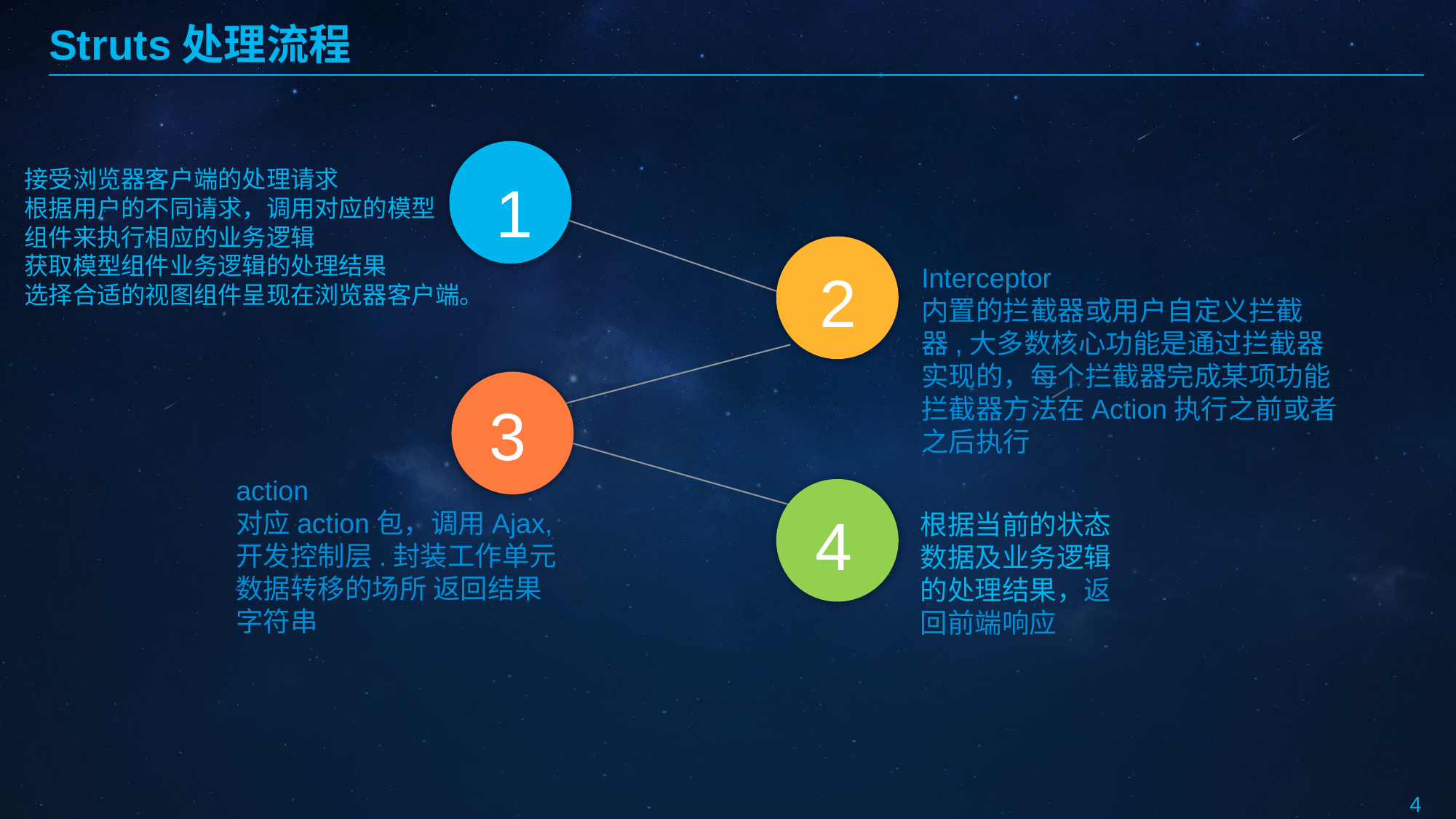

Struts处理流程

接受浏览器客户端的处理请求
根据用户的不同请求，调用对应的模型
组件来执行相应的业务逻辑
获取模型组件业务逻辑的处理结果
选择合适的视图组件呈现在浏览器客户端。
1

2
Interceptor
内置的拦截器或用户自定义拦截器,大多数核心功能是通过拦截器实现的，每个拦截器完成某项功能
拦截器方法在Action执行之前或者之后执行

3

action
对应action包，调用Ajax,开发控制层.封装工作单元数据转移的场所 返回结果字符串

4
根据当前的状态数据及业务逻辑的处理结果，返回前端响应